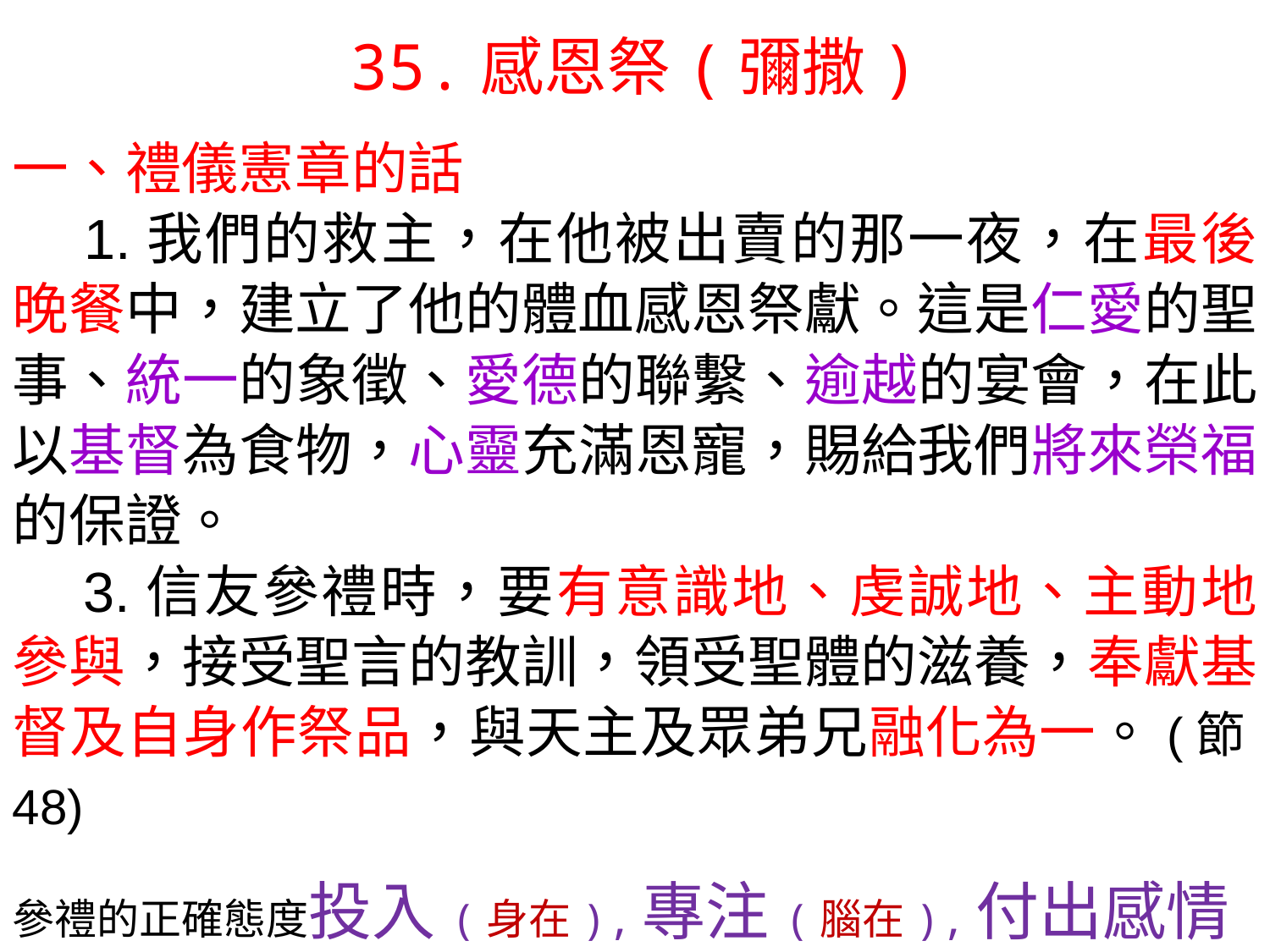

35.感恩祭(彌撒)
一、禮儀憲章的話
  1.我們的救主，在他被出賣的那一夜，在最後晚餐中，建立了他的體血感恩祭獻。這是仁愛的聖事、統一的象徵、愛德的聯繫、逾越的宴會，在此以基督為食物，心靈充滿恩寵，賜給我們將來榮福的保證。
    3.信友參禮時，要有意識地、虔誠地、主動地參與，接受聖言的教訓，領受聖體的滋養，奉獻基督及自身作祭品，與天主及眾弟兄融化為一。(節48)
參禮的正確態度投入(身在),專注(腦在),付出感情(心在)